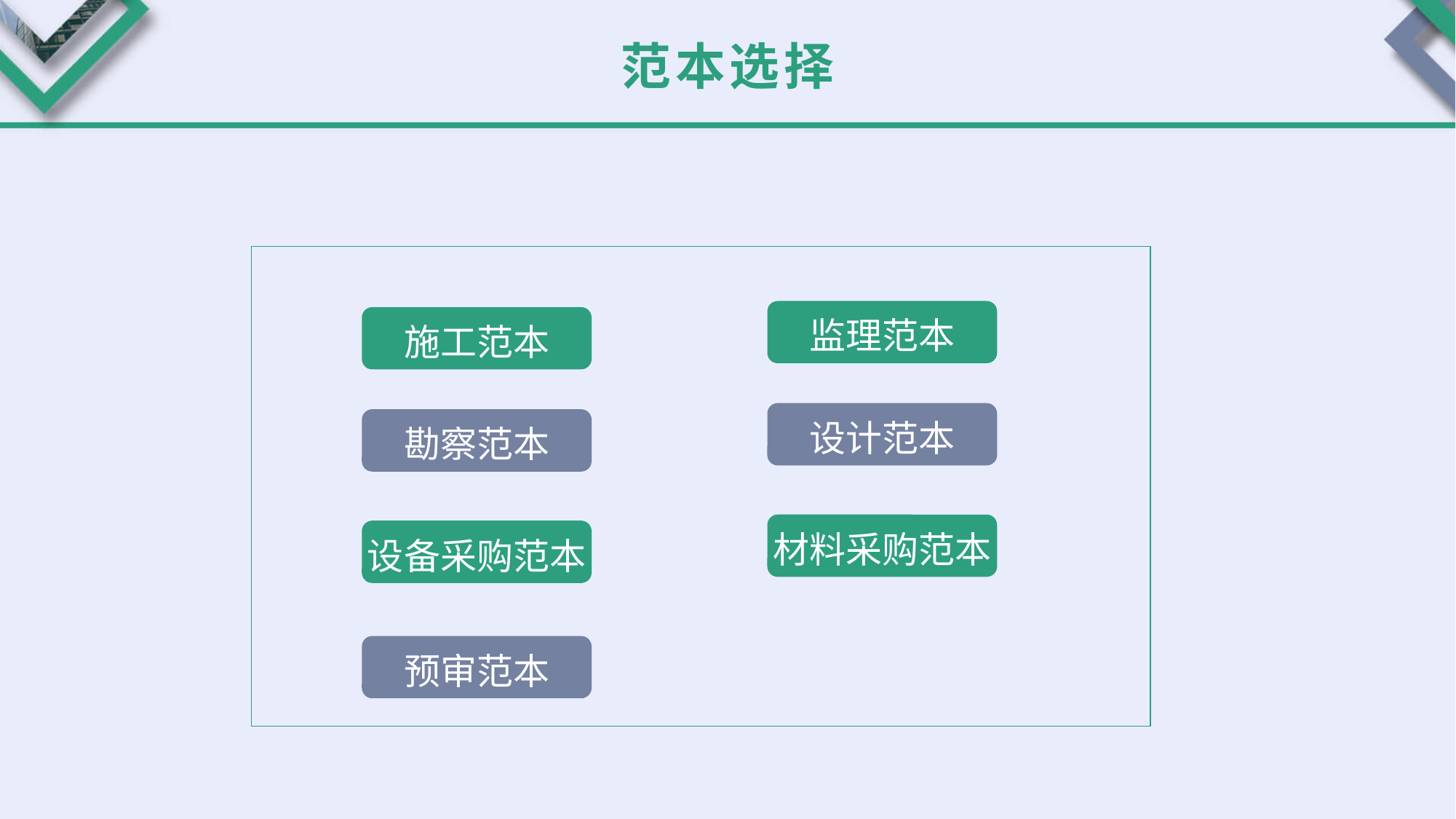

范本选择

监理范本

设计范本

材料采购范本

施工范本

勘察范本

设备采购范本

预审范本